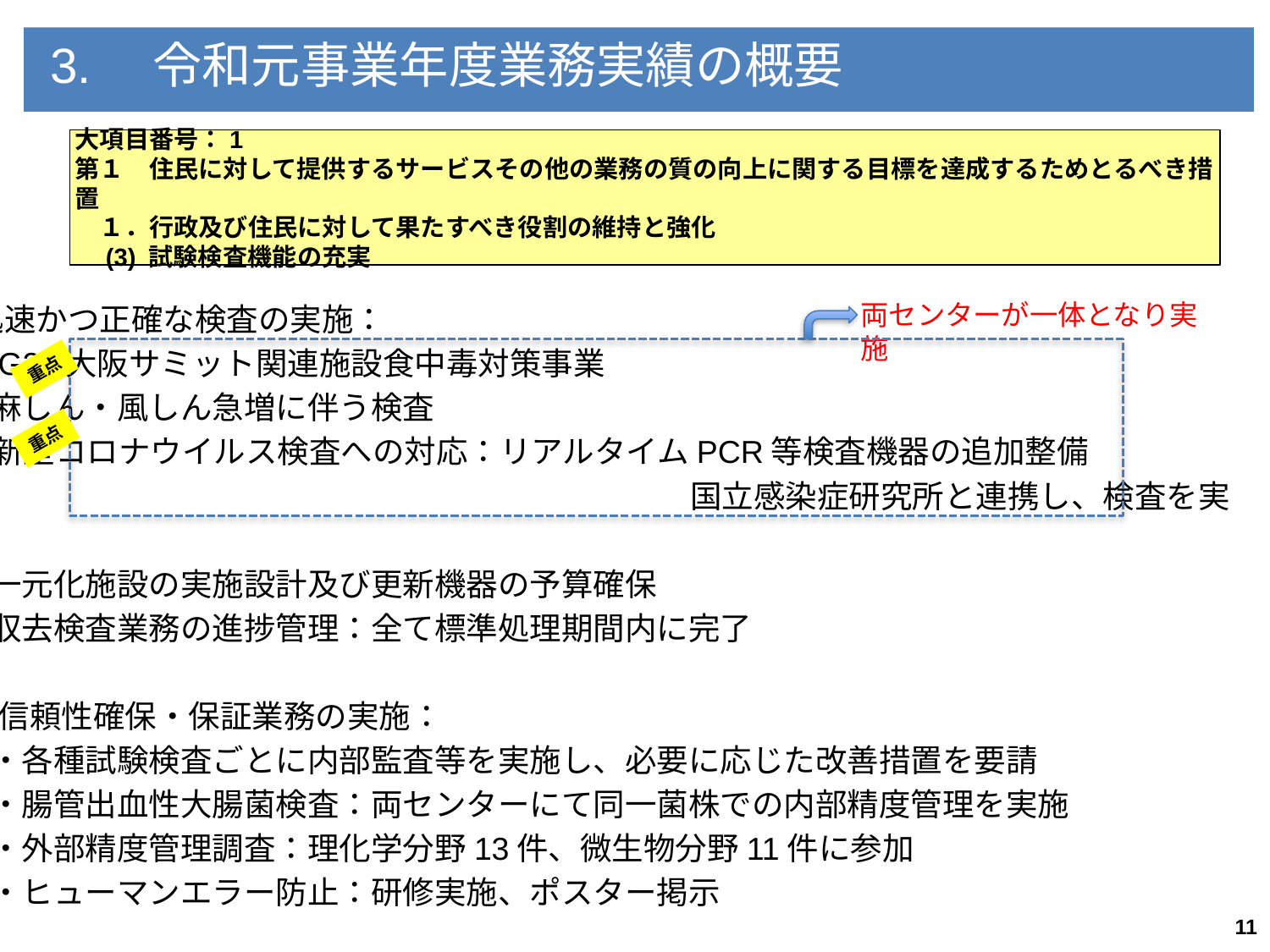

3.　令和元事業年度業務実績の概要
大項目番号：1
第１　住民に対して提供するサービスその他の業務の質の向上に関する目標を達成するためとるべき措置
　１．行政及び住民に対して果たすべき役割の維持と強化
　(3) 試験検査機能の充実
○迅速かつ正確な検査の実施：
・G20大阪サミット関連施設食中毒対策事業
　麻しん・風しん急増に伴う検査
・新型コロナウイルス検査への対応：リアルタイムPCR等検査機器の追加整備
　　　　　　　　　　　　　　　　　　　　　　　国立感染症研究所と連携し、検査を実施
・一元化施設の実施設計及び更新機器の予算確保
・収去検査業務の進捗管理：全て標準処理期間内に完了

○信頼性確保・保証業務の実施：
　・各種試験検査ごとに内部監査等を実施し、必要に応じた改善措置を要請
　・腸管出血性大腸菌検査：両センターにて同一菌株での内部精度管理を実施
　・外部精度管理調査：理化学分野13件、微生物分野11件に参加
　・ヒューマンエラー防止：研修実施、ポスター掲示
両センターが一体となり実施

重点
重点
11